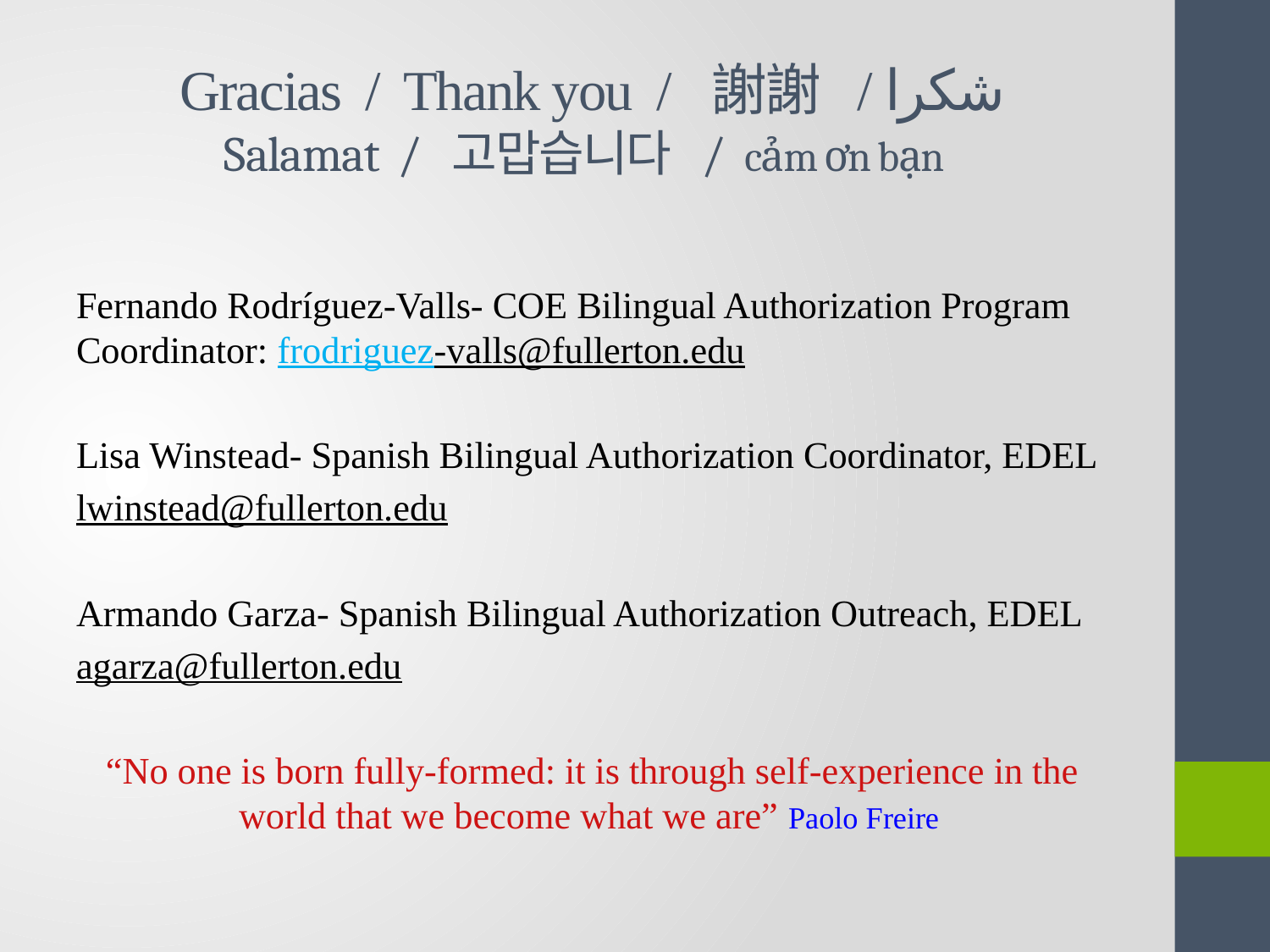

# Gracias  /  Thank you  /  謝謝  / شكرا Salamat  /  고맙습니다  /  cảm ơn bạn

Fernando Rodríguez-Valls- COE Bilingual Authorization Program Coordinator: frodriguez-valls@fullerton.edu

Lisa Winstead- Spanish Bilingual Authorization Coordinator, EDEL
lwinstead@fullerton.edu

Armando Garza- Spanish Bilingual Authorization Outreach, EDEL
agarza@fullerton.edu

“No one is born fully-formed: it is through self-experience in the world that we become what we are” Paolo Freire